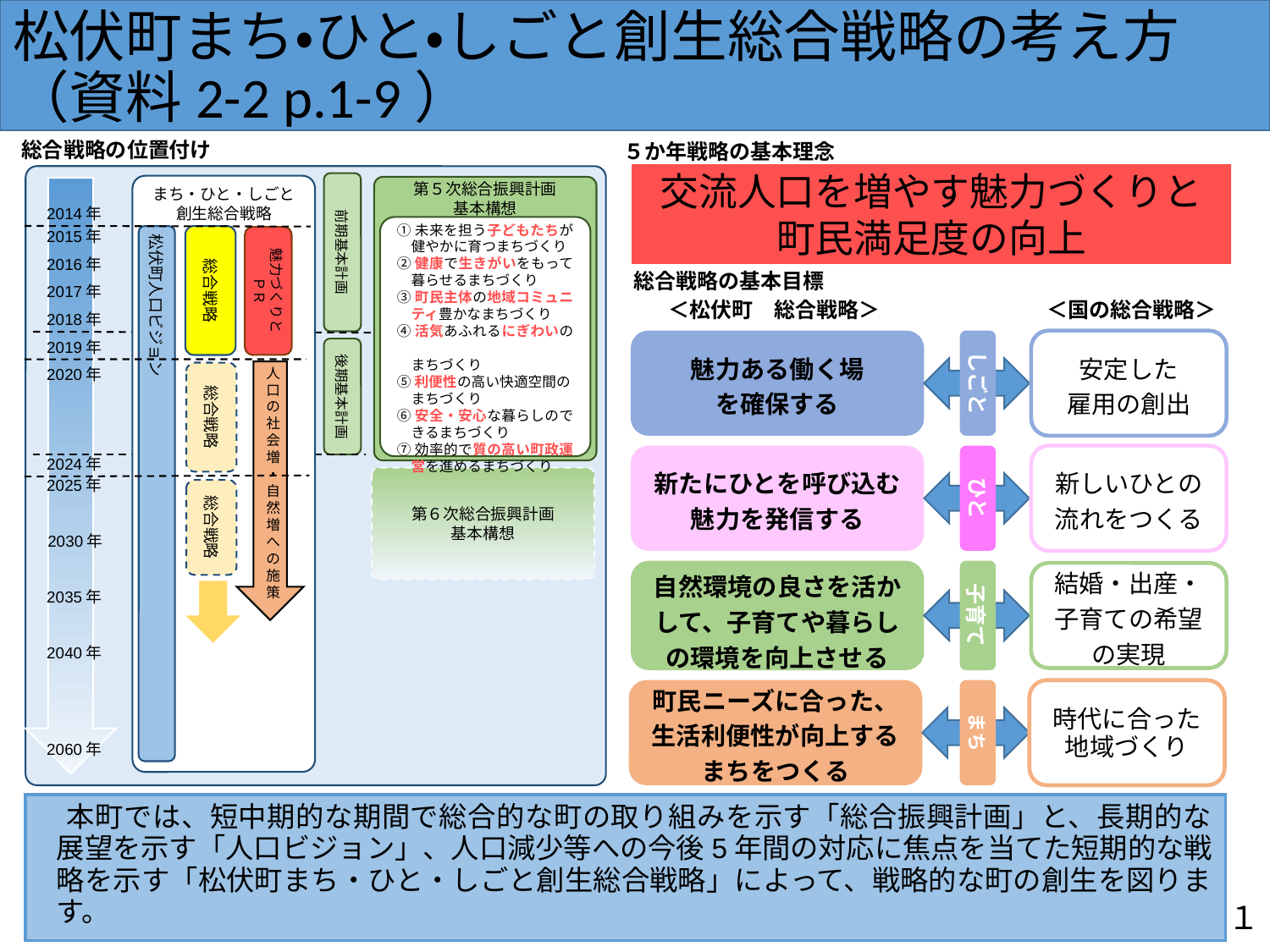

# 松伏町まち・ひと・しごと創生総合戦略の考え方 （資料2-2 p.1-9）
総合戦略の位置付け
５か年戦略の基本理念
交流人口を増やす魅力づくりと
町民満足度の向上

前期基本計画
第５次総合振興計画
基本構想

後期基本計画
第６次総合振興計画
基本構想
まち・ひと・しごと
創生総合戦略
総合戦略
松伏町人口ビジョン
魅力づくりと
ＰＲ
人口の社会増・自然増への施策
総合戦略
総合戦略

2014年
2015年
2016年
2017年
2018年
2019年
2020年
2024年
2025年
2030年
2035年
2040年
2060年
①未来を担う子どもたちが健やかに育つまちづくり
②健康で生きがいをもって暮らせるまちづくり
③町民主体の地域コミュニティ豊かなまちづくり
④活気あふれるにぎわいの
　まちづくり
⑤利便性の高い快適空間の
　まちづくり
⑥安全・安心な暮らしのできるまちづくり
⑦効率的で質の高い町政運営を進めるまちづくり
総合戦略の基本目標
＜松伏町　総合戦略＞
＜国の総合戦略＞

魅力ある働く場
を確保する
しごと
安定した
雇用の創出

新たにひとを呼び込む魅力を発信する
ひと
新しいひとの
流れをつくる

自然環境の良さを活かして、子育てや暮らしの環境を向上させる
子育て
結婚・出産・子育ての希望の実現

町民ニーズに合った、生活利便性が向上するまちをつくる
まち
時代に合った
地域づくり
　本町では、短中期的な期間で総合的な町の取り組みを示す「総合振興計画」と、長期的な展望を示す「人口ビジョン」、人口減少等への今後5年間の対応に焦点を当てた短期的な戦略を示す「松伏町まち・ひと・しごと創生総合戦略」によって、戦略的な町の創生を図ります。

１